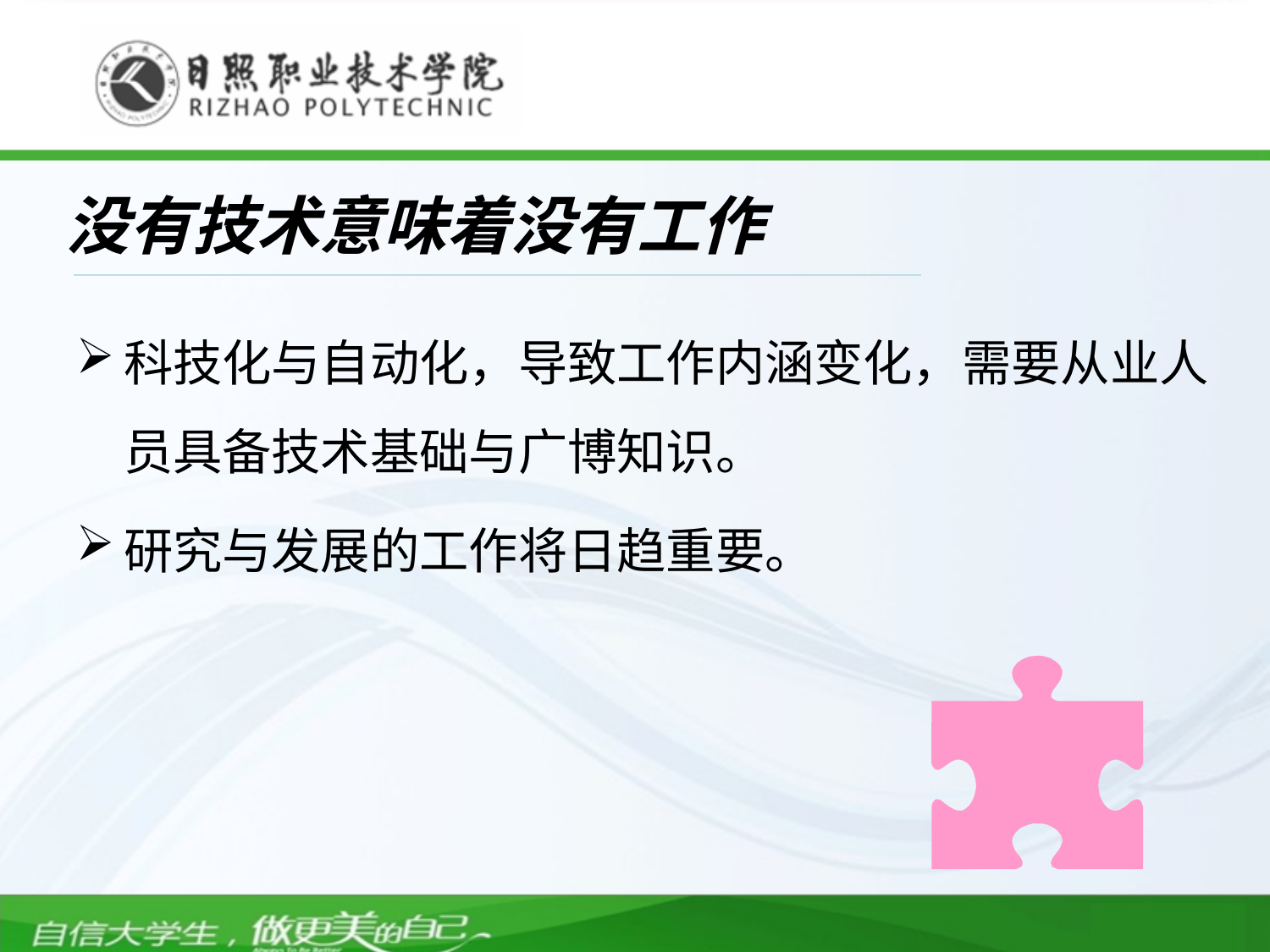

没有技术意味着没有工作
科技化与自动化，导致工作内涵变化，需要从业人员具备技术基础与广博知识。
研究与发展的工作将日趋重要。